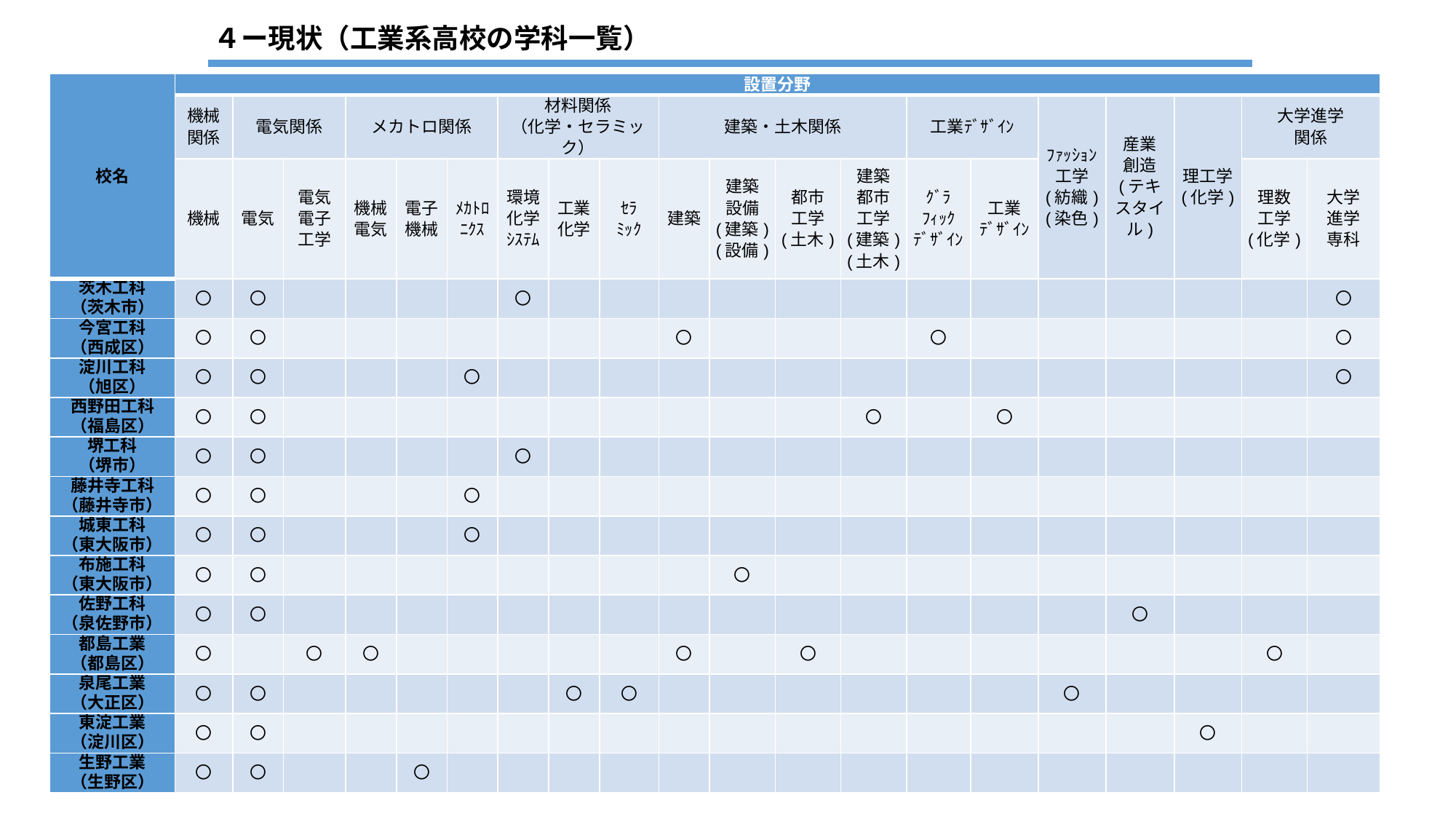

４ー現状（工業系高校の学科一覧）
| 校名 | 設置分野 |  |  |  |  |  |  |  |  |  |  |  |  |  |  |  |  |  |  |  |
| --- | --- | --- | --- | --- | --- | --- | --- | --- | --- | --- | --- | --- | --- | --- | --- | --- | --- | --- | --- | --- |
|  | 機械 関係 | 電気関係 |  | メカトロ関係 |  |  | 材料関係 （化学・セラミック） |  |  | 建築・土木関係 |  |  |  | 工業ﾃﾞｻﾞｲﾝ |  | ﾌｧｯｼｮﾝ 工学 (紡織) (染色) | 産業 創造 (テキスタイル) | 理工学 (化学) | 大学進学 関係 |  |
|  | 機械 | 電気 | 電気 電子 工学 | 機械 電気 | 電子 機械 | ﾒｶﾄﾛ ﾆｸｽ | 環境 化学 ｼｽﾃﾑ | 工業 化学 | ｾﾗ ﾐｯｸ | 建築 | 建築 設備 (建築) (設備) | 都市 工学 (土木) | 建築 都市 工学 (建築) (土木) | ｸﾞﾗ ﾌｨｯｸ ﾃﾞｻﾞｲﾝ | 工業 ﾃﾞｻﾞｲﾝ |  |  |  | 理数 工学 (化学) | 大学 進学 専科 |
| 茨木工科 （茨木市） | 〇 | 〇 |  |  |  |  | 〇 |  |  |  |  |  |  |  |  |  |  |  |  | 〇 |
| 今宮工科 （西成区） | 〇 | 〇 |  |  |  |  |  |  |  | 〇 |  |  |  | 〇 |  |  |  |  |  | 〇 |
| 淀川工科 （旭区） | 〇 | 〇 |  |  |  | 〇 |  |  |  |  |  |  |  |  |  |  |  |  |  | 〇 |
| 西野田工科 （福島区） | 〇 | 〇 |  |  |  |  |  |  |  |  |  |  | 〇 |  | 〇 |  |  |  |  |  |
| 堺工科 （堺市） | 〇 | 〇 |  |  |  |  | 〇 |  |  |  |  |  |  |  |  |  |  |  |  |  |
| 藤井寺工科 （藤井寺市） | 〇 | 〇 |  |  |  | 〇 |  |  |  |  |  |  |  |  |  |  |  |  |  |  |
| 城東工科 （東大阪市） | 〇 | 〇 |  |  |  | 〇 |  |  |  |  |  |  |  |  |  |  |  |  |  |  |
| 布施工科 （東大阪市） | 〇 | 〇 |  |  |  |  |  |  |  |  | 〇 |  |  |  |  |  |  |  |  |  |
| 佐野工科 （泉佐野市） | 〇 | 〇 |  |  |  |  |  |  |  |  |  |  |  |  |  |  | 〇 |  |  |  |
| 都島工業 （都島区） | 〇 |  | 〇 | 〇 |  |  |  |  |  | 〇 |  | 〇 |  |  |  |  |  |  | 〇 |  |
| 泉尾工業 （大正区） | 〇 | 〇 |  |  |  |  |  | 〇 | 〇 |  |  |  |  |  |  | 〇 |  |  |  |  |
| 東淀工業 （淀川区） | 〇 | 〇 |  |  |  |  |  |  |  |  |  |  |  |  |  |  |  | 〇 |  |  |
| 生野工業 （生野区） | 〇 | 〇 |  |  | 〇 |  |  |  |  |  |  |  |  |  |  |  |  |  |  |  |
23